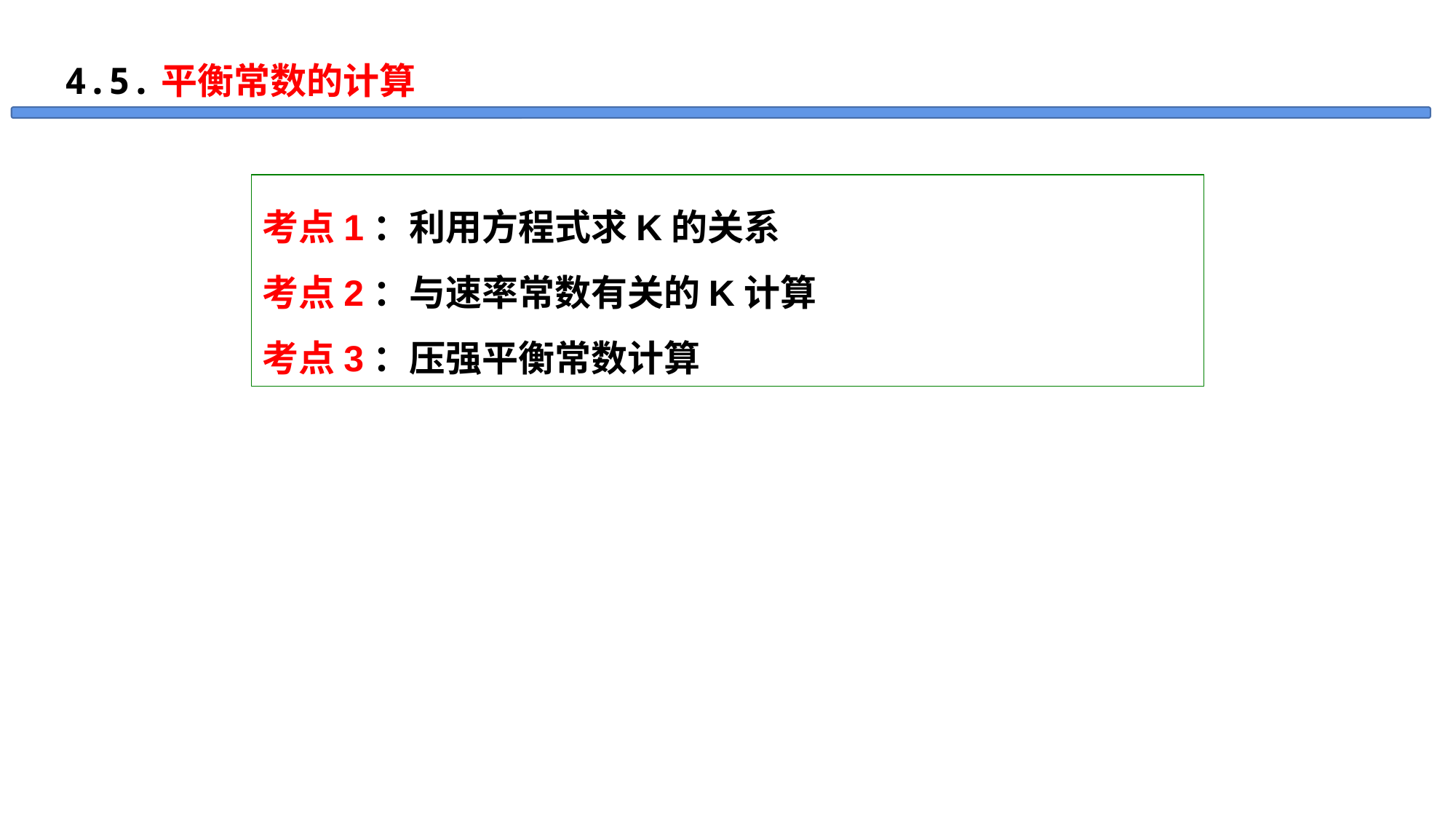

4.5.平衡常数的计算

考点1：利用方程式求K的关系
考点2：与速率常数有关的K计算
考点3：压强平衡常数计算